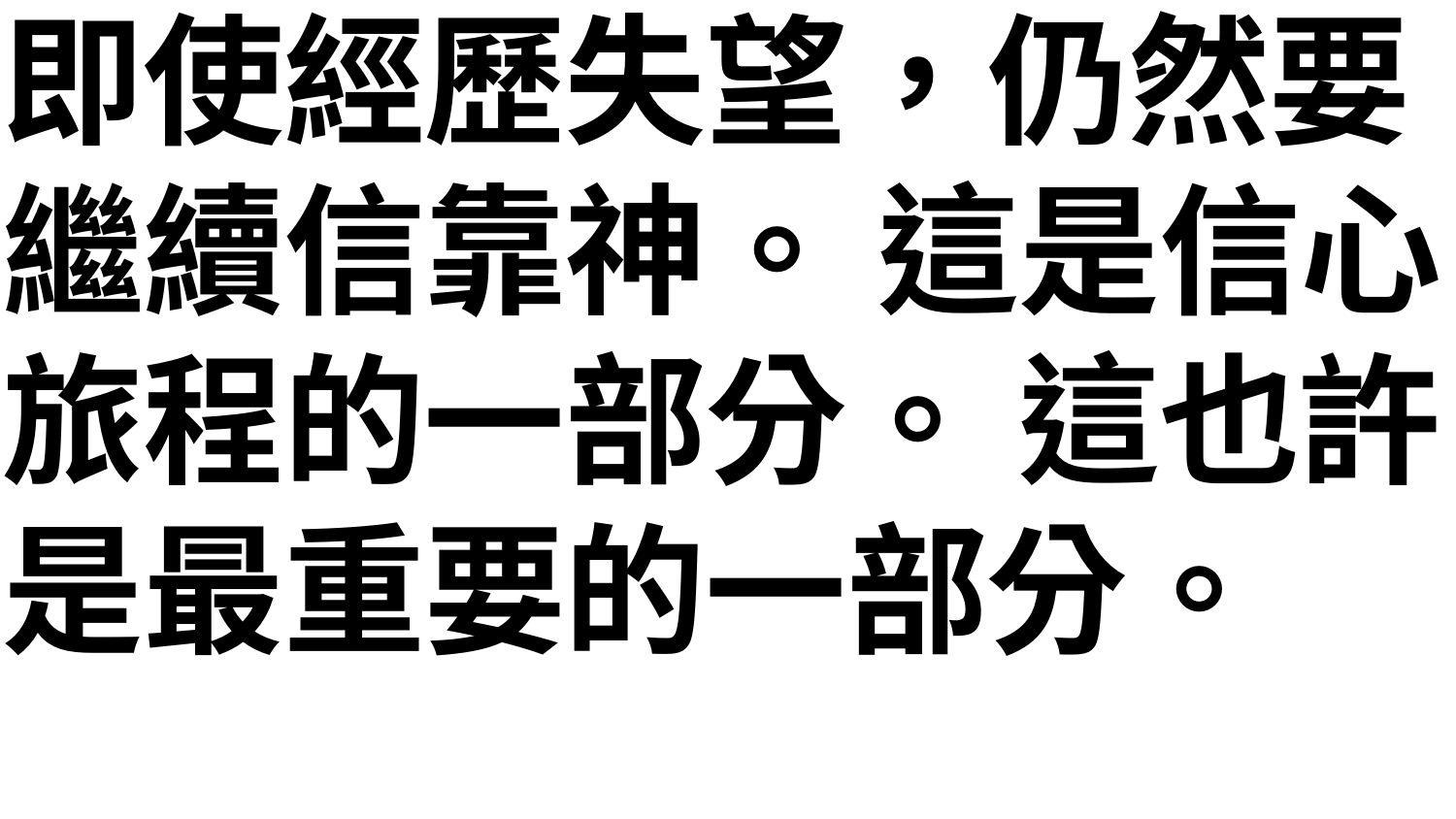

即使經歷失望，仍然要繼續信靠神。 這是信心旅程的一部分。 這也許是最重要的一部分。